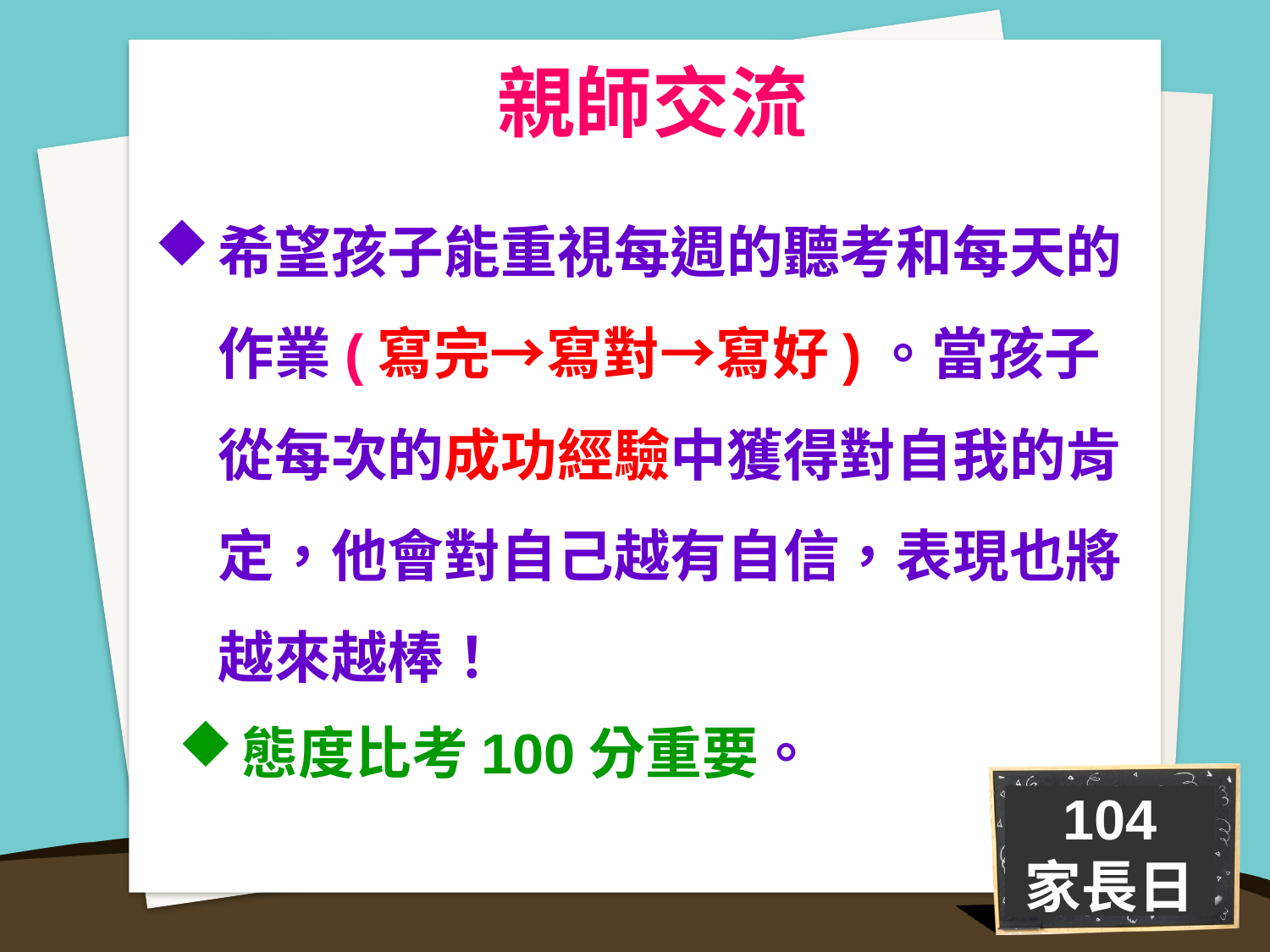

親師交流
希望孩子能重視每週的聽考和每天的作業(寫完→寫對→寫好)。當孩子從每次的成功經驗中獲得對自我的肯定，他會對自己越有自信，表現也將越來越棒！
態度比考100分重要。
104
家長日